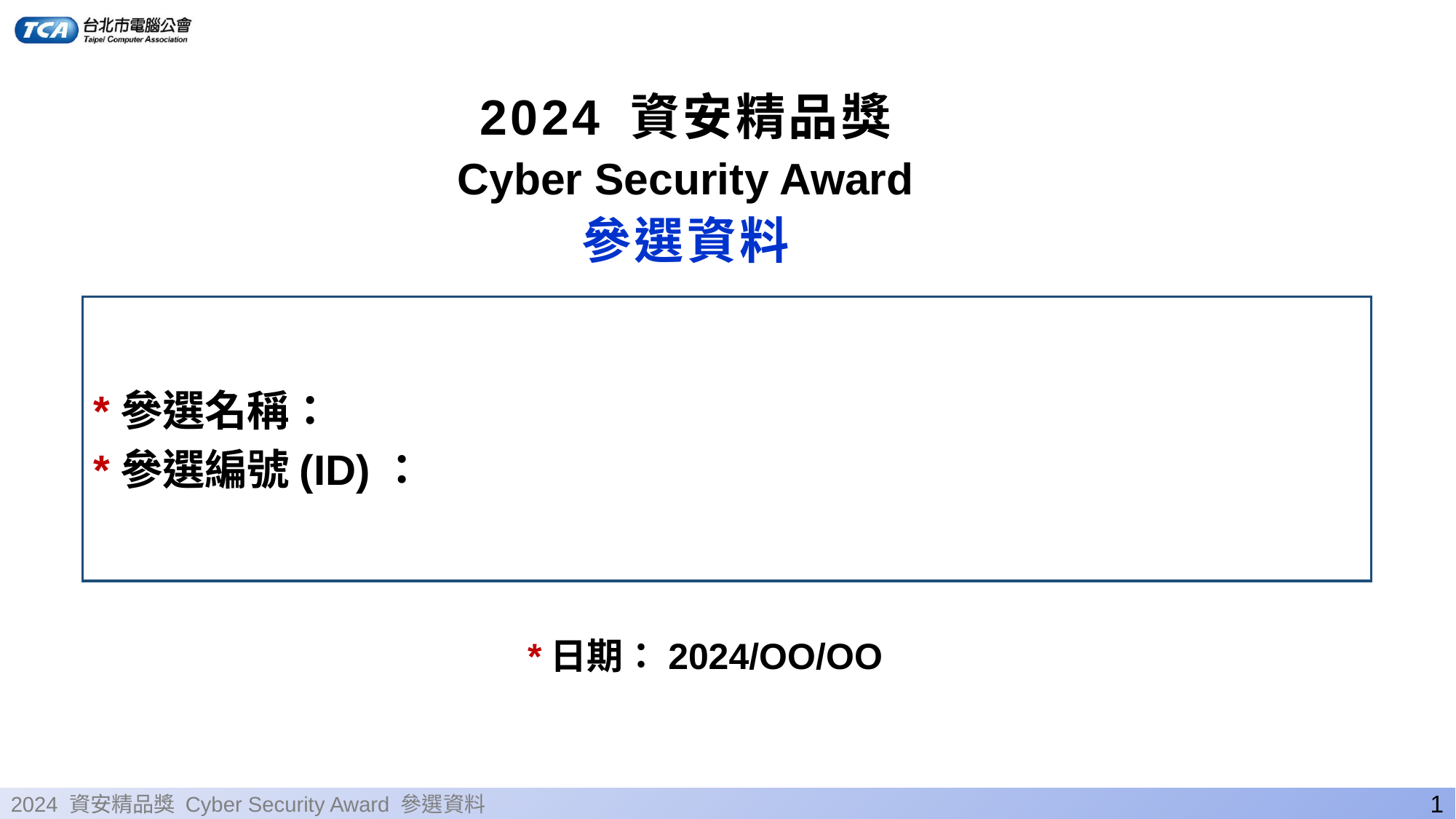

2024 資安精品獎
Cyber Security Award
參選資料
*參選名稱：
*參選編號(ID)：
*日期：2024/OO/OO
1